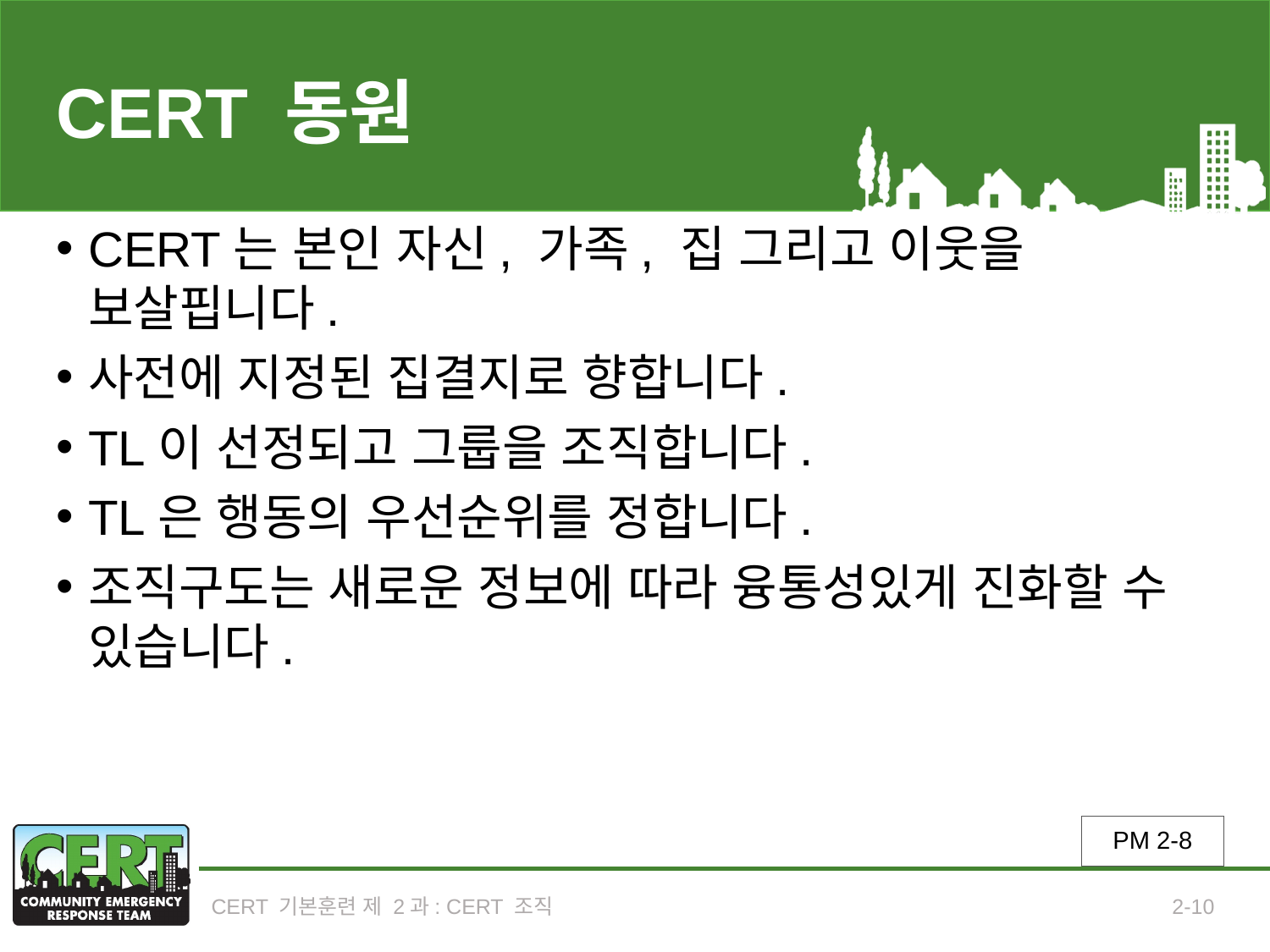

# CERT 동원
CERT는 본인 자신, 가족, 집 그리고 이웃을 보살핍니다.
사전에 지정된 집결지로 향합니다.
TL이 선정되고 그룹을 조직합니다.
TL은 행동의 우선순위를 정합니다.
조직구도는 새로운 정보에 따라 융통성있게 진화할 수 있습니다.
PM 2-8
CERT 기본훈련 제 2과: CERT 조직
2-10